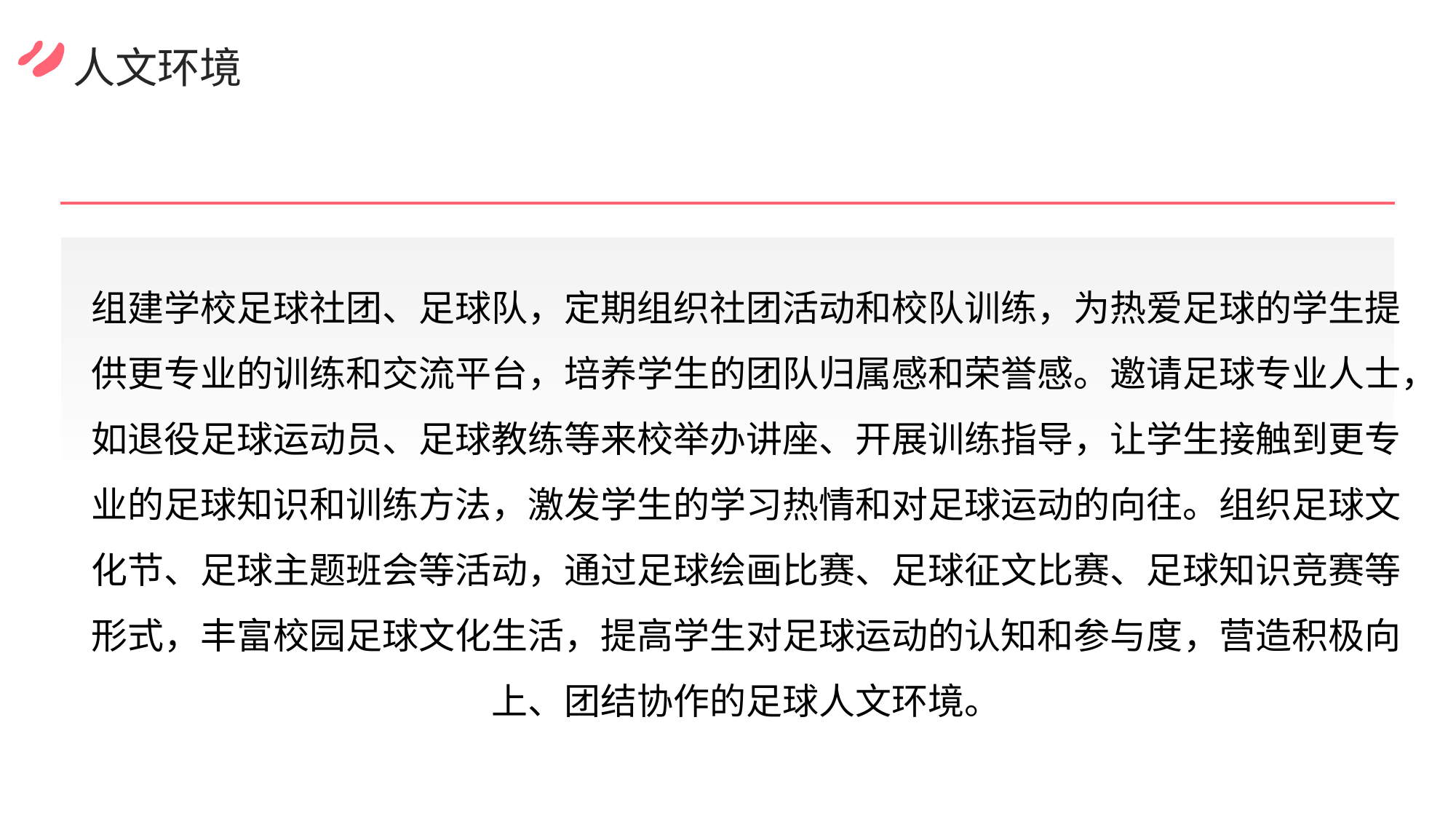

人文环境

组建学校足球社团、足球队，定期组织社团活动和校队训练，为热爱足球的学生提供更专业的训练和交流平台，培养学生的团队归属感和荣誉感。邀请足球专业人士，如退役足球运动员、足球教练等来校举办讲座、开展训练指导，让学生接触到更专业的足球知识和训练方法，激发学生的学习热情和对足球运动的向往。组织足球文化节、足球主题班会等活动，通过足球绘画比赛、足球征文比赛、足球知识竞赛等形式，丰富校园足球文化生活，提高学生对足球运动的认知和参与度，营造积极向上、团结协作的足球人文环境。